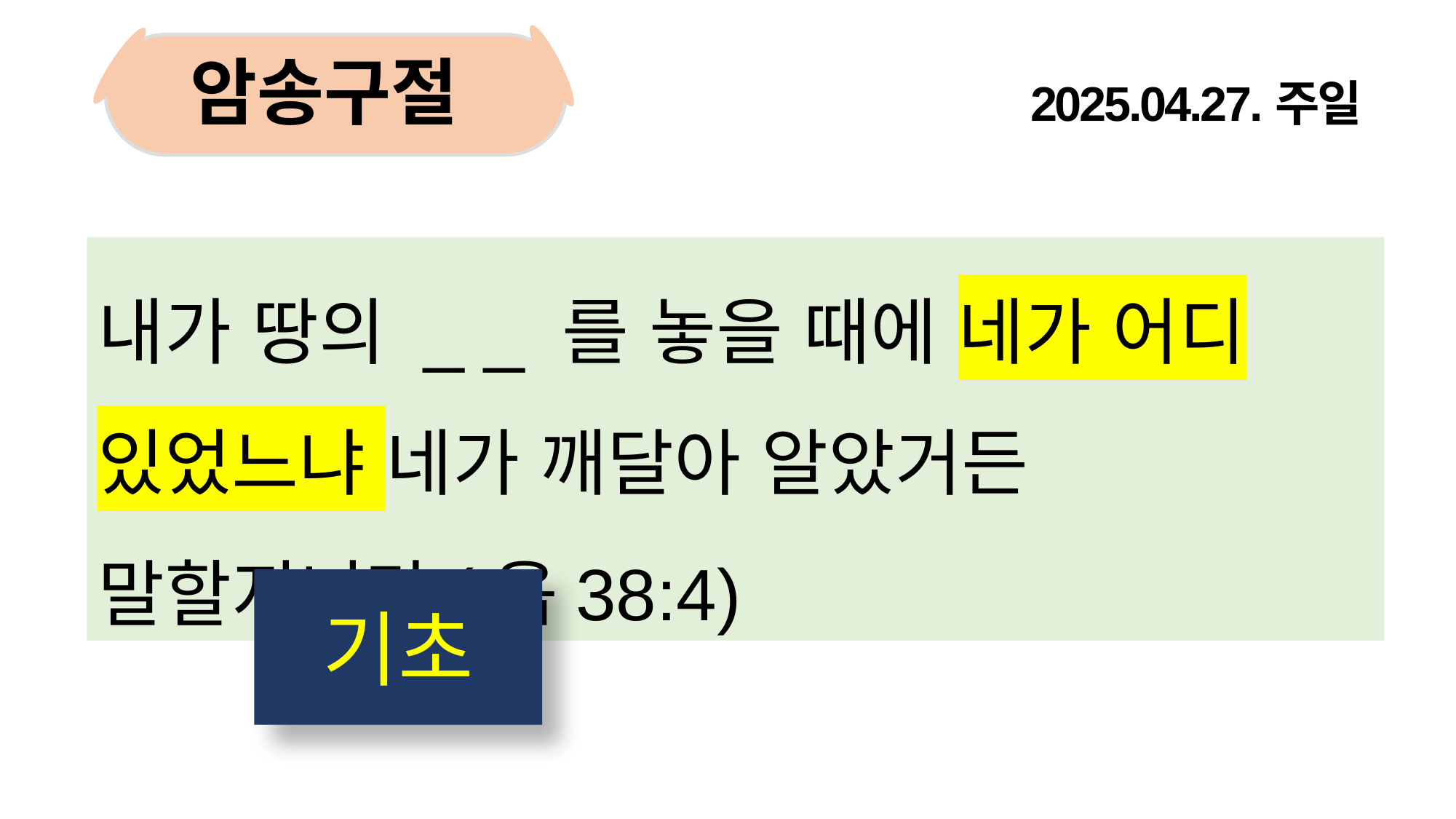

암송구절
2025.04.27.주일
내가 땅의 _ _ 를 놓을 때에 네가 어디 있었느냐 네가 깨달아 알았거든 말할지니라(욥38:4)
기초